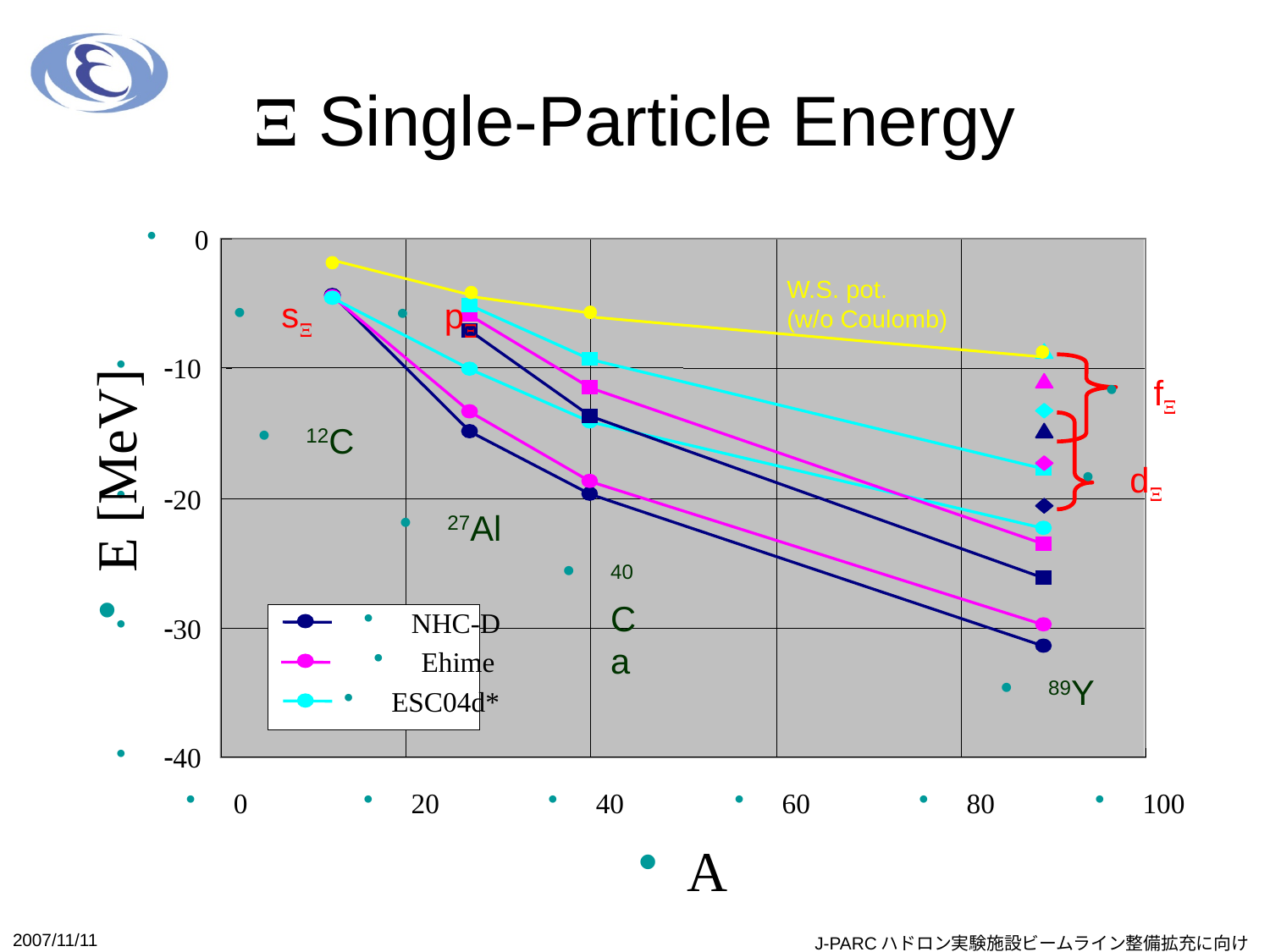

# Ξ Single-Particle Energy

0

sΞ
pΞ

−10

fΞ

12C

dΞ

E [MeV]
−20

27Al

40Ca

NHC-D

Ehime

ESC04d*

−30

89Y
−40

0
20
40
60
80
100
A

W.S. pot.
(w/o Coulomb)

2007/11/11
J-PARCハドロン実験施設ビームライン整備拡充に向けて